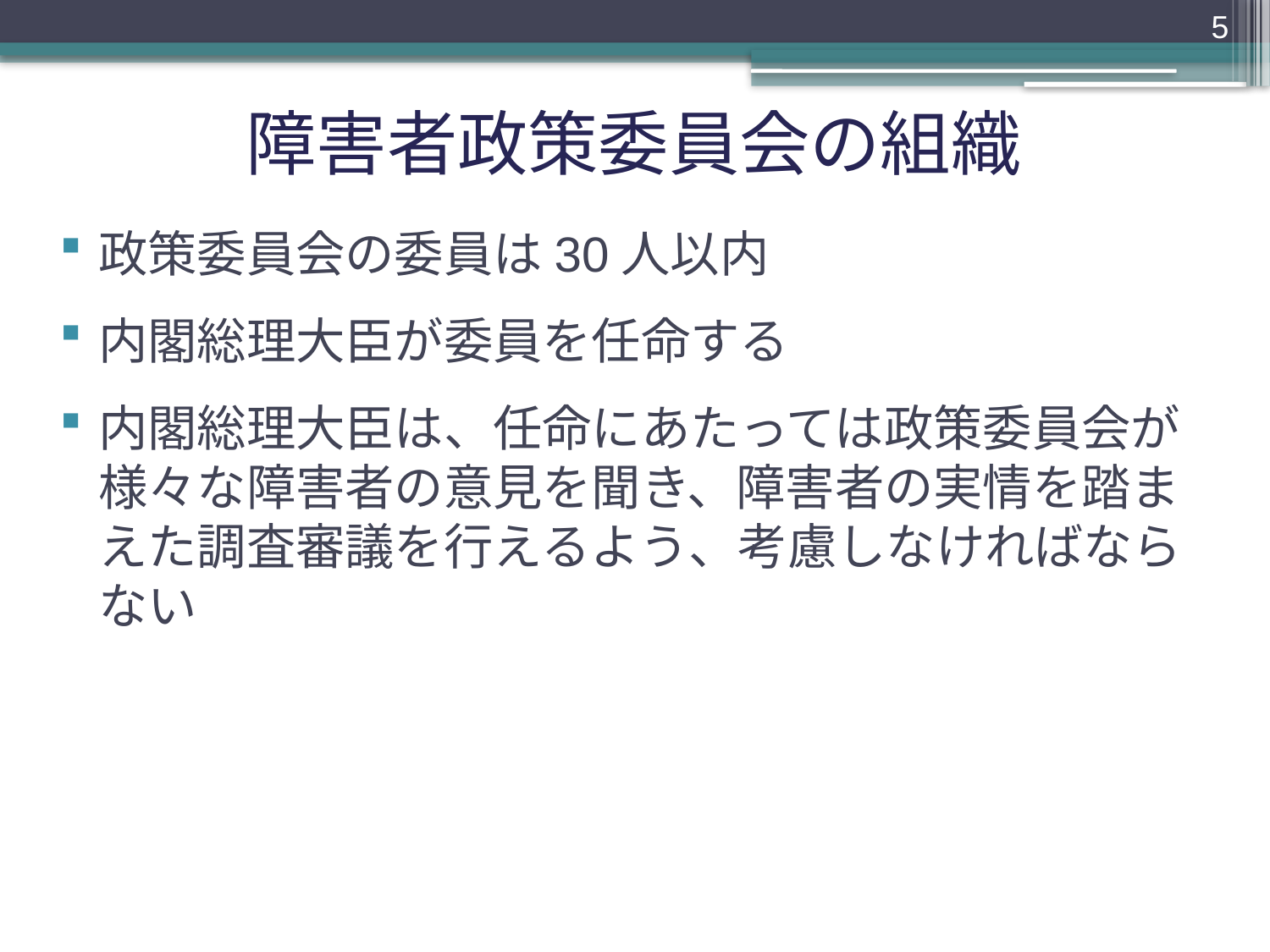

5
# 障害者政策委員会の組織
政策委員会の委員は30人以内
内閣総理大臣が委員を任命する
内閣総理大臣は、任命にあたっては政策委員会が様々な障害者の意見を聞き、障害者の実情を踏まえた調査審議を行えるよう、考慮しなければならない